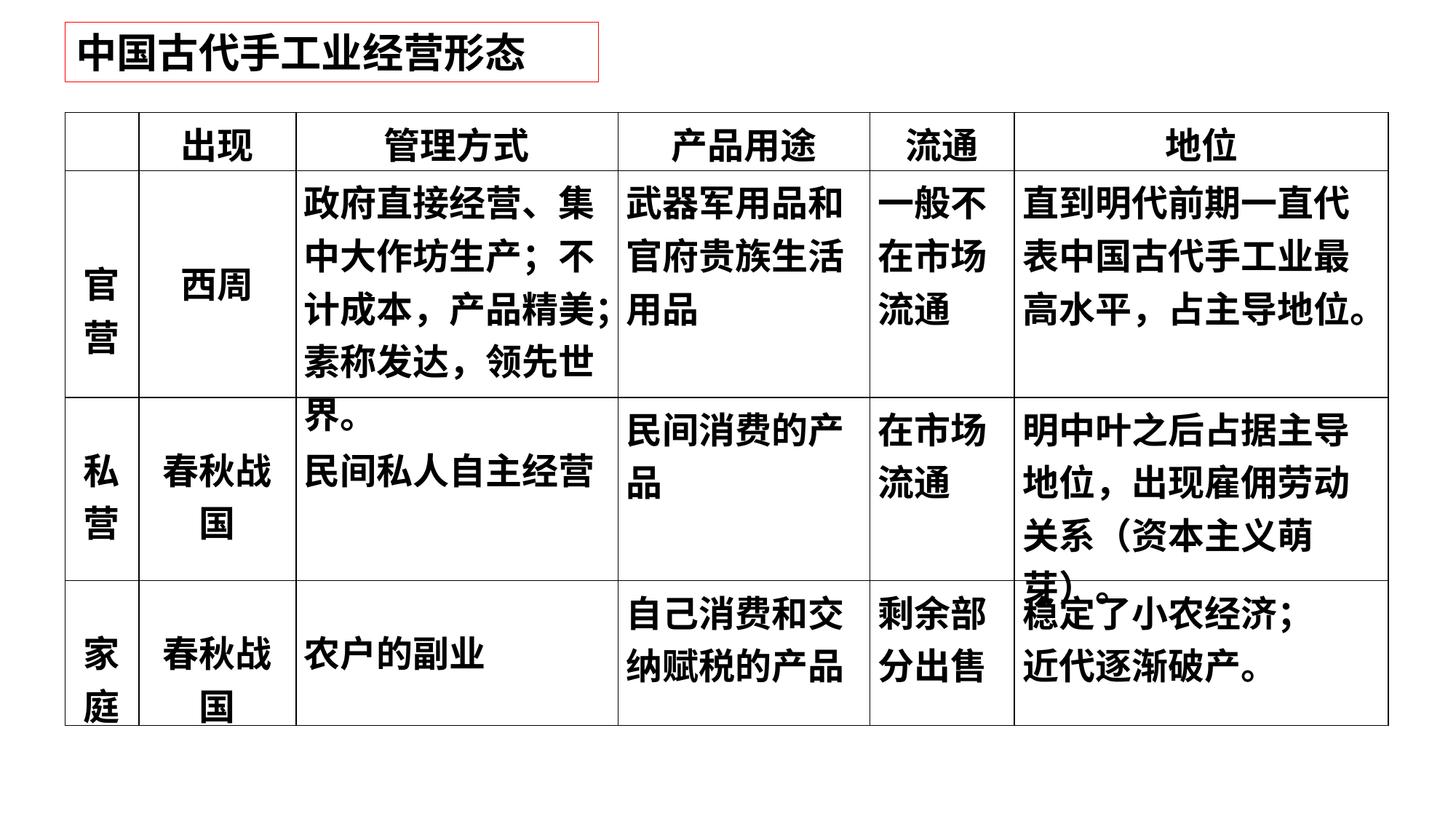

中国古代手工业经营形态
|  | 出现 | 管理方式 | 产品用途 | 流通 | 地位 |
| --- | --- | --- | --- | --- | --- |
| 官营 | 西周 | 政府直接经营、集中大作坊生产；不计成本，产品精美；素称发达，领先世界。 | 武器军用品和官府贵族生活用品 | 一般不在市场流通 | 直到明代前期一直代表中国古代手工业最高水平，占主导地位。 |
| 私营 | 春秋战国 | 民间私人自主经营 | 民间消费的产品 | 在市场流通 | 明中叶之后占据主导地位，出现雇佣劳动关系（资本主义萌芽）。 |
| 家庭 | 春秋战国 | 农户的副业 | 自己消费和交纳赋税的产品 | 剩余部分出售 | 稳定了小农经济； 近代逐渐破产。 |